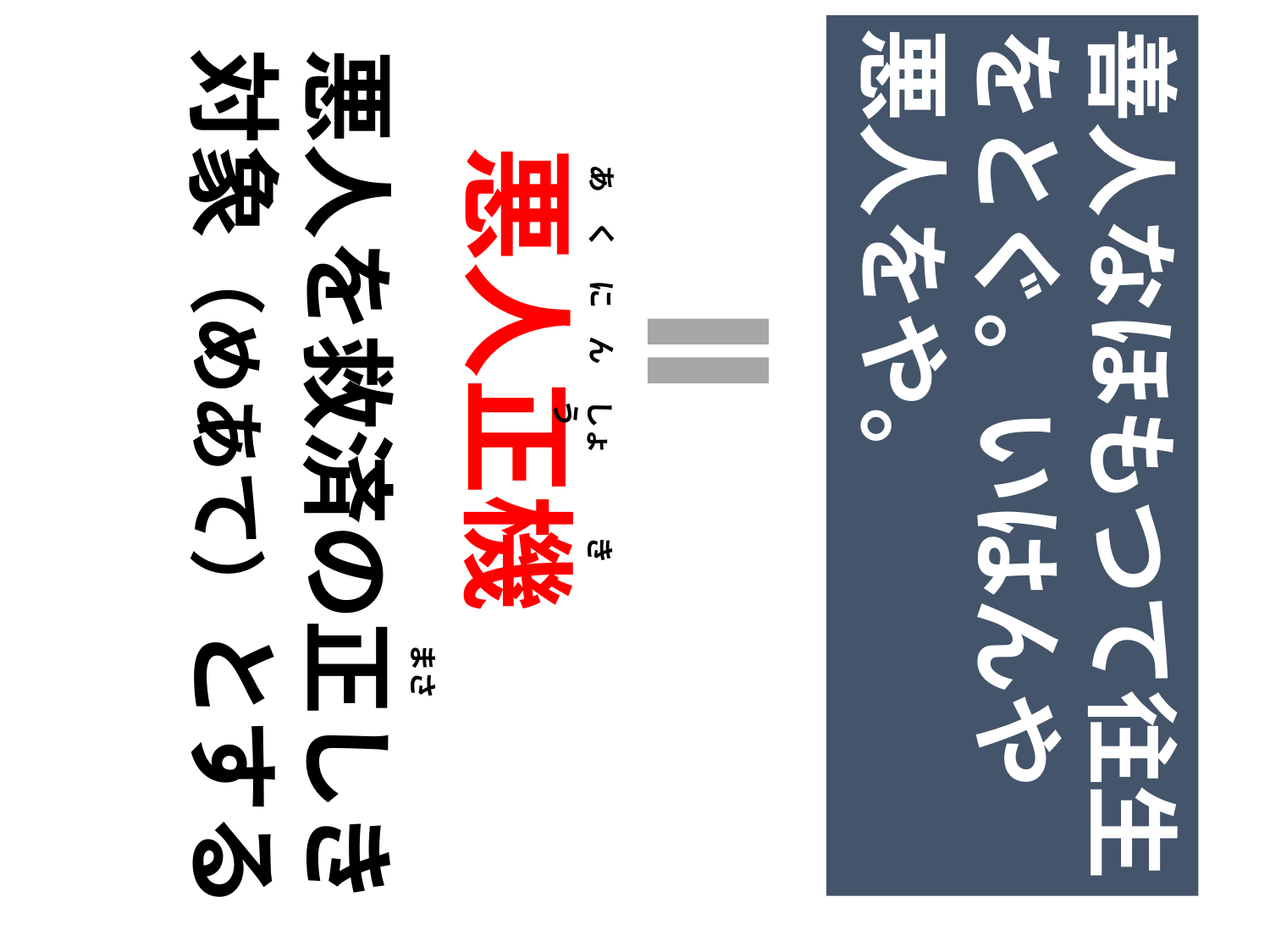

善人なほもつて往生をとぐ。いはんや悪人をや。
悪人を救済の正しき対象（めあて）とする
悪人正機
あ　く
に　ん

しょう
き
まさ